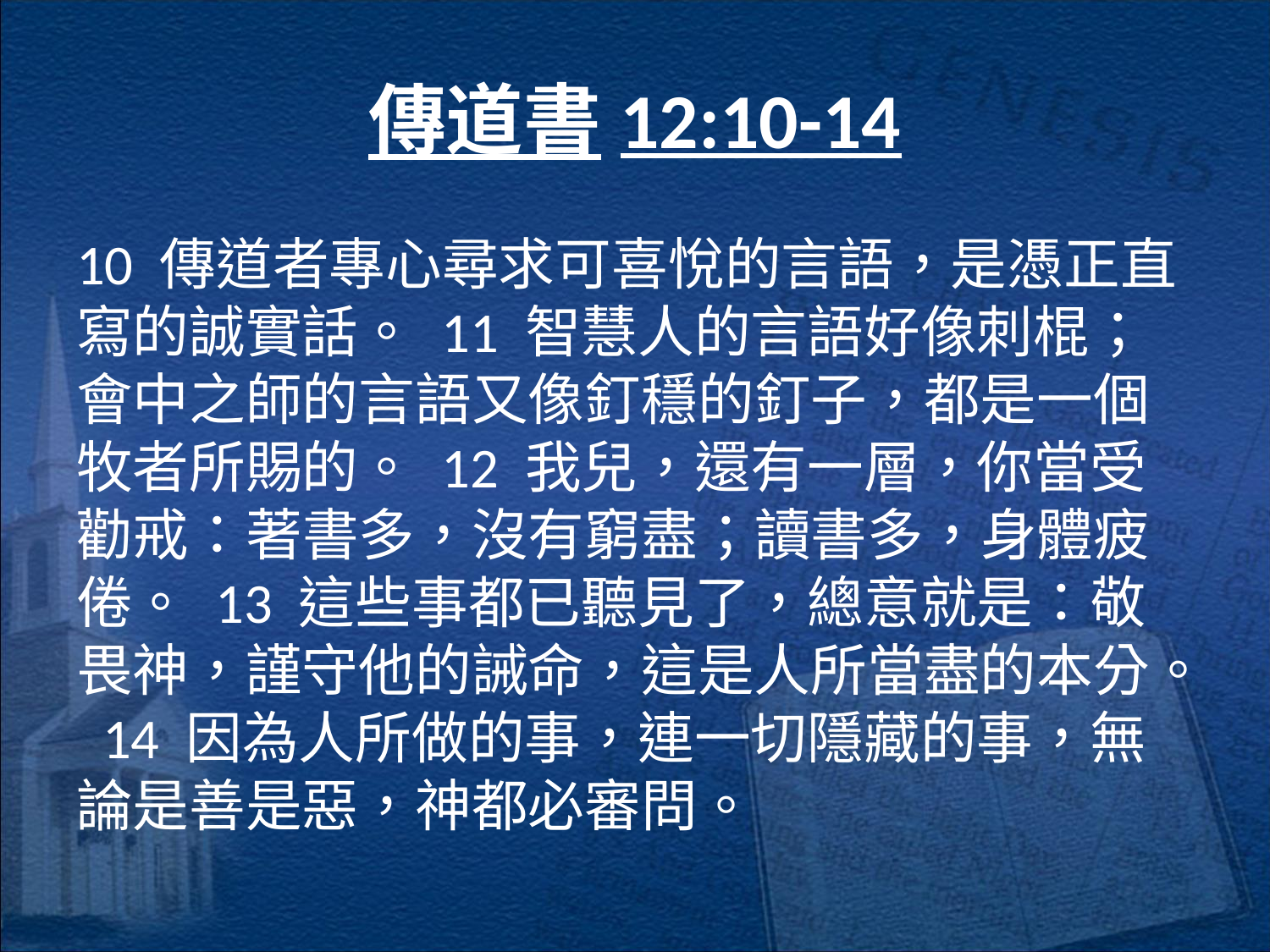

# 傳道書12:10-14
10 傳道者專心尋求可喜悅的言語，是憑正直寫的誠實話。 11 智慧人的言語好像刺棍；會中之師的言語又像釘穩的釘子，都是一個牧者所賜的。 12 我兒，還有一層，你當受勸戒：著書多，沒有窮盡；讀書多，身體疲倦。 13 這些事都已聽見了，總意就是：敬畏神，謹守他的誡命，這是人所當盡的本分。 14 因為人所做的事，連一切隱藏的事，無論是善是惡，神都必審問。